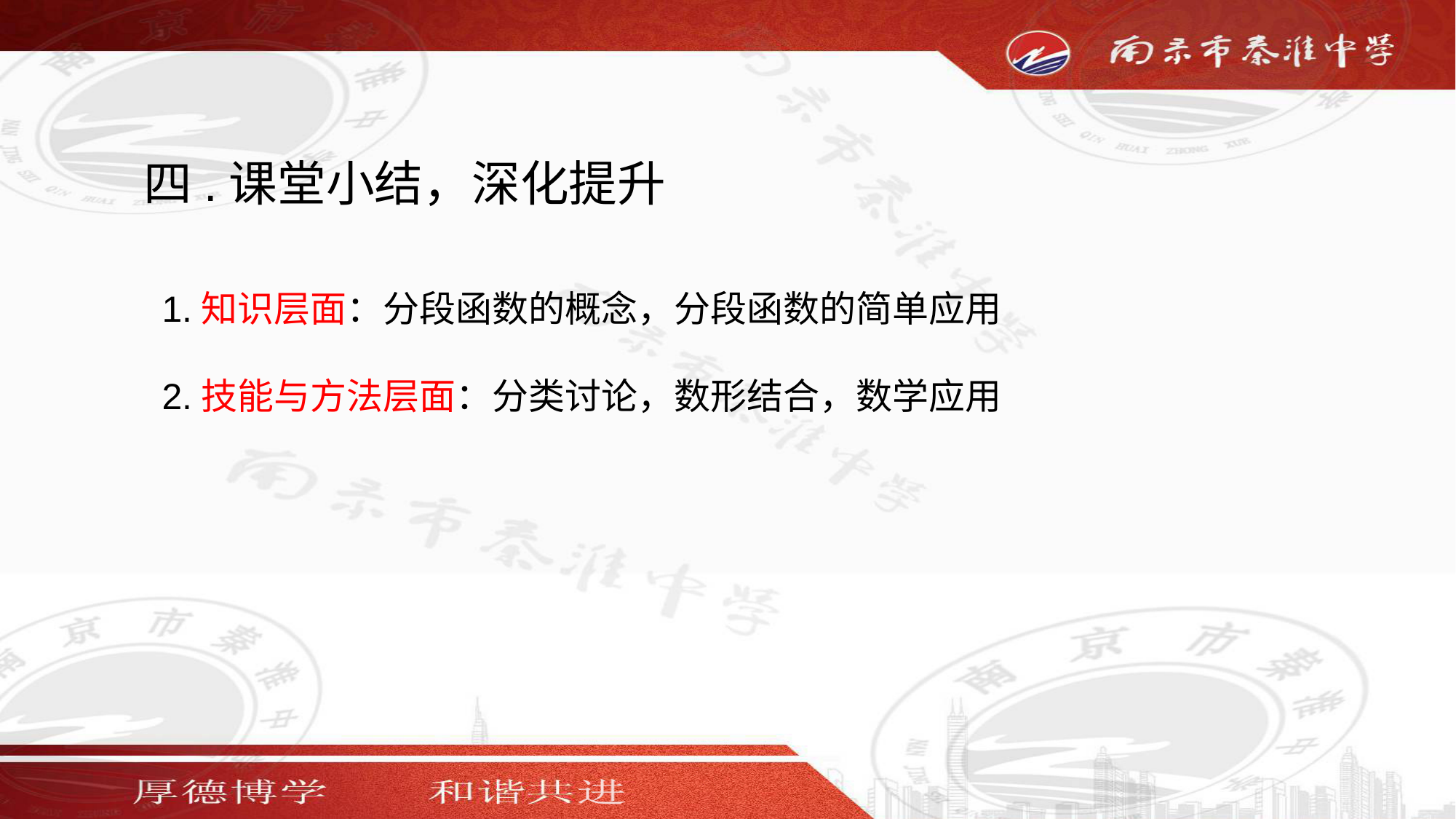

四.课堂小结，深化提升
1.知识层面：分段函数的概念，分段函数的简单应用

2.技能与方法层面：分类讨论，数形结合，数学应用